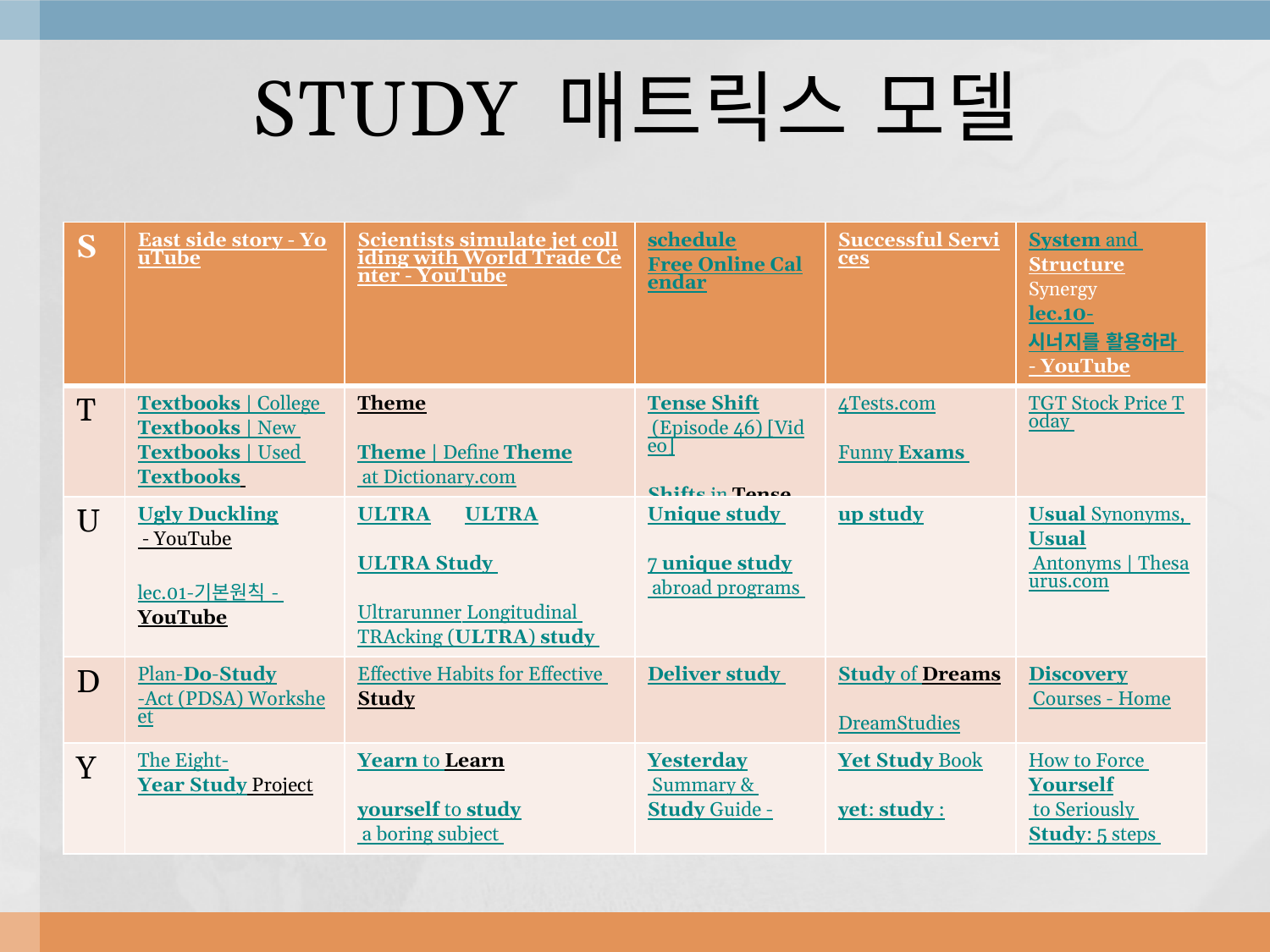

# STUDY 매트릭스 모델
| S | East side story - YouTube | Scientists simulate jet colliding with World Trade Center - YouTube | schedule Free Online Calendar | Successful Services | System and Structure Synergy lec.10-시너지를 활용하라 - YouTube |
| --- | --- | --- | --- | --- | --- |
| T | Textbooks | College Textbooks | New Textbooks | Used Textbooks | Theme Theme | Define Theme at Dictionary.com | Tense Shift (Episode 46) [Video] Shifts in Tense | 4Tests.com Funny Exams | TGT Stock Price Today |
| U | Ugly Duckling - YouTube lec.01-기본원칙 - YouTube | ULTRA ULTRA ULTRA Study Ultrarunner Longitudinal TRAcking (ULTRA) study | Unique study 7 unique study abroad programs | up study | Usual Synonyms, Usual Antonyms | Thesaurus.com |
| D | Plan-Do-Study-Act (PDSA) Worksheet | Effective Habits for Effective Study | Deliver study | Study of Dreams DreamStudies | Discovery Courses - Home |
| Y | The Eight-Year Study Project | Yearn to Learn yourself to study a boring subject | Yesterday Summary & Study Guide - | Yet Study Book yet: study : | How to Force Yourself to Seriously Study: 5 steps |